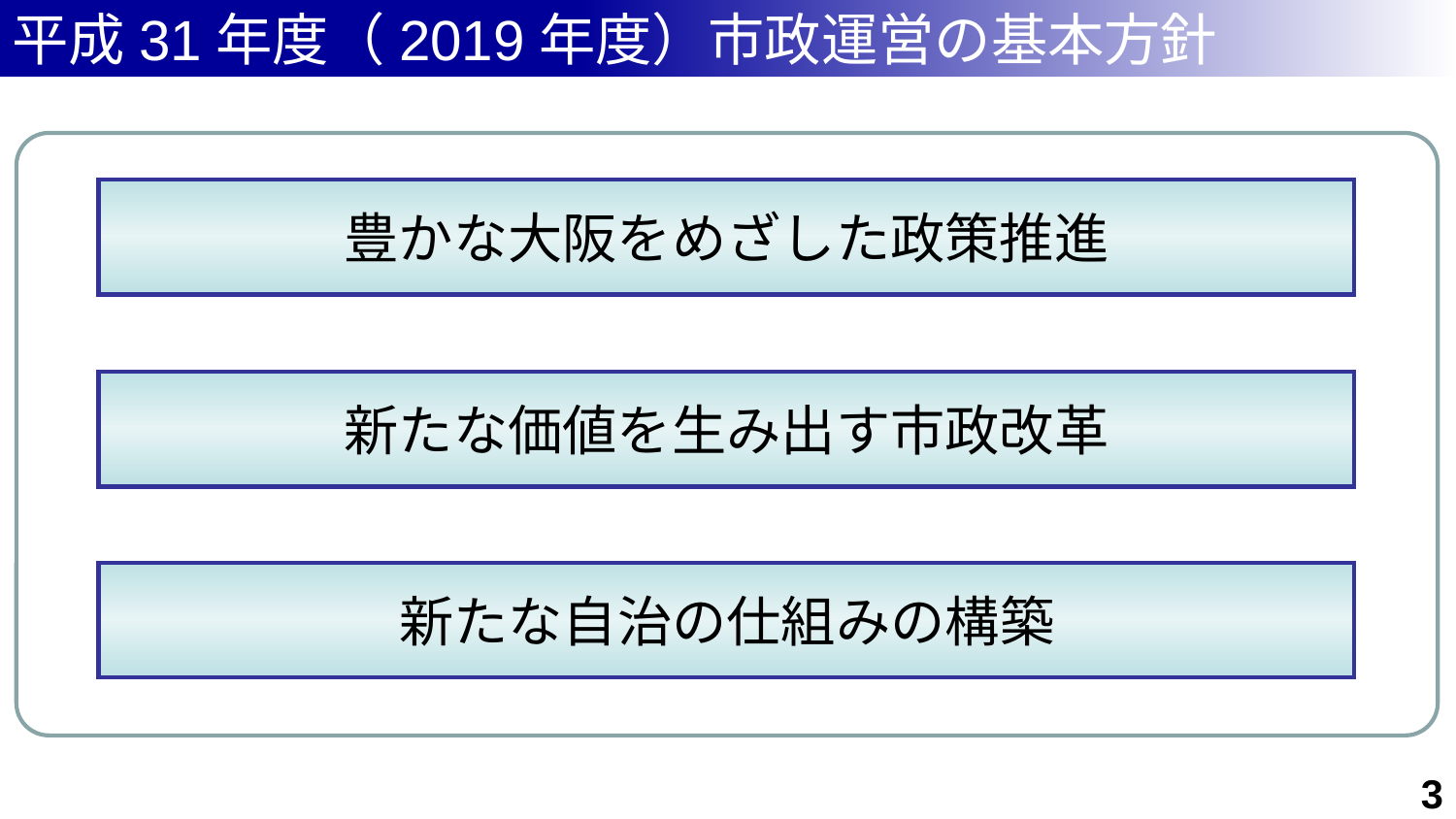

平成31年度（2019年度）市政運営の基本方針

豊かな大阪をめざした政策推進
新たな価値を生み出す市政改革
新たな自治の仕組みの構築
3